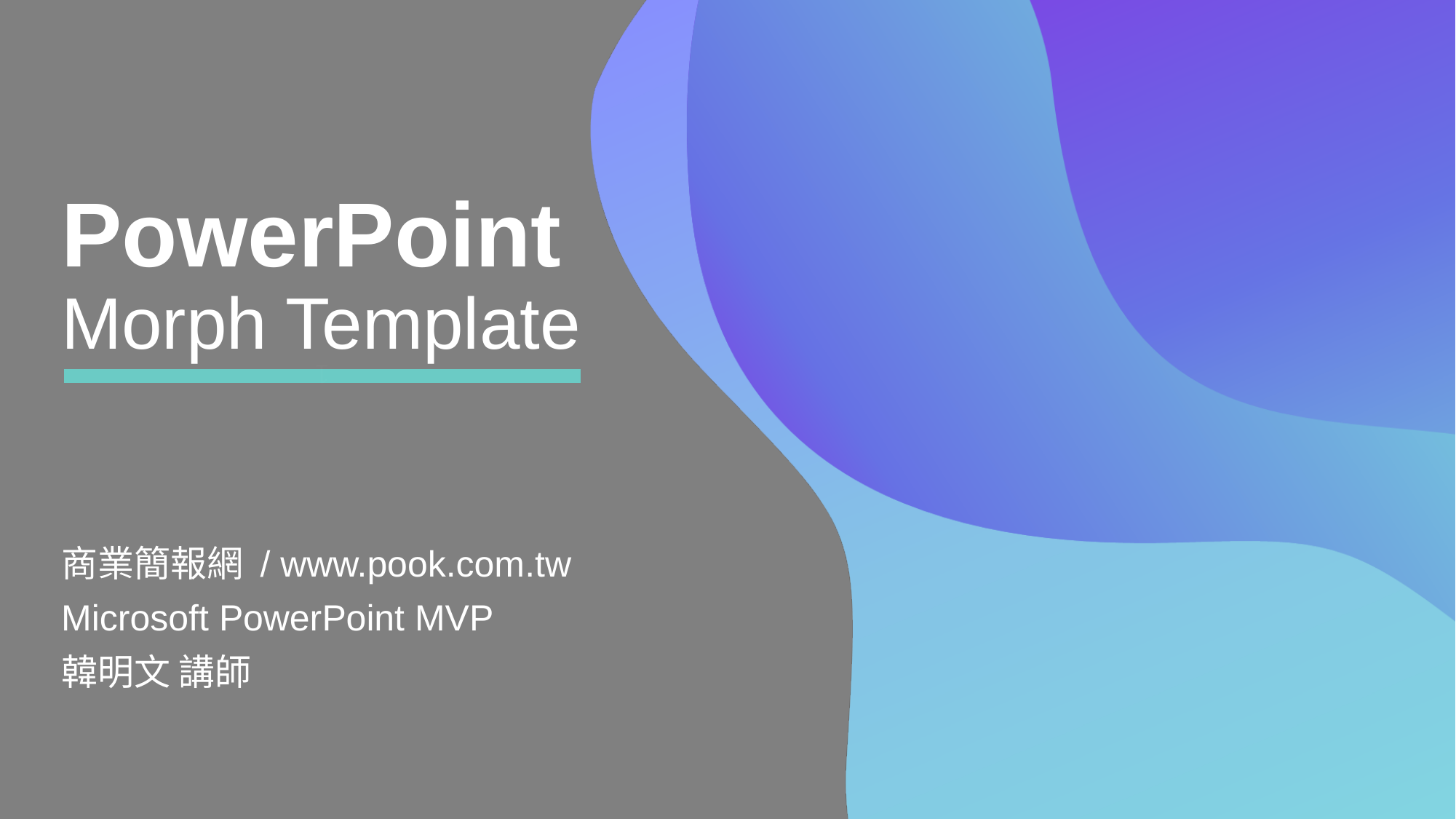

# PowerPoint Morph Template
1
商業簡報網 / www.pook.com.tw
Microsoft PowerPoint MVP
韓明文 講師